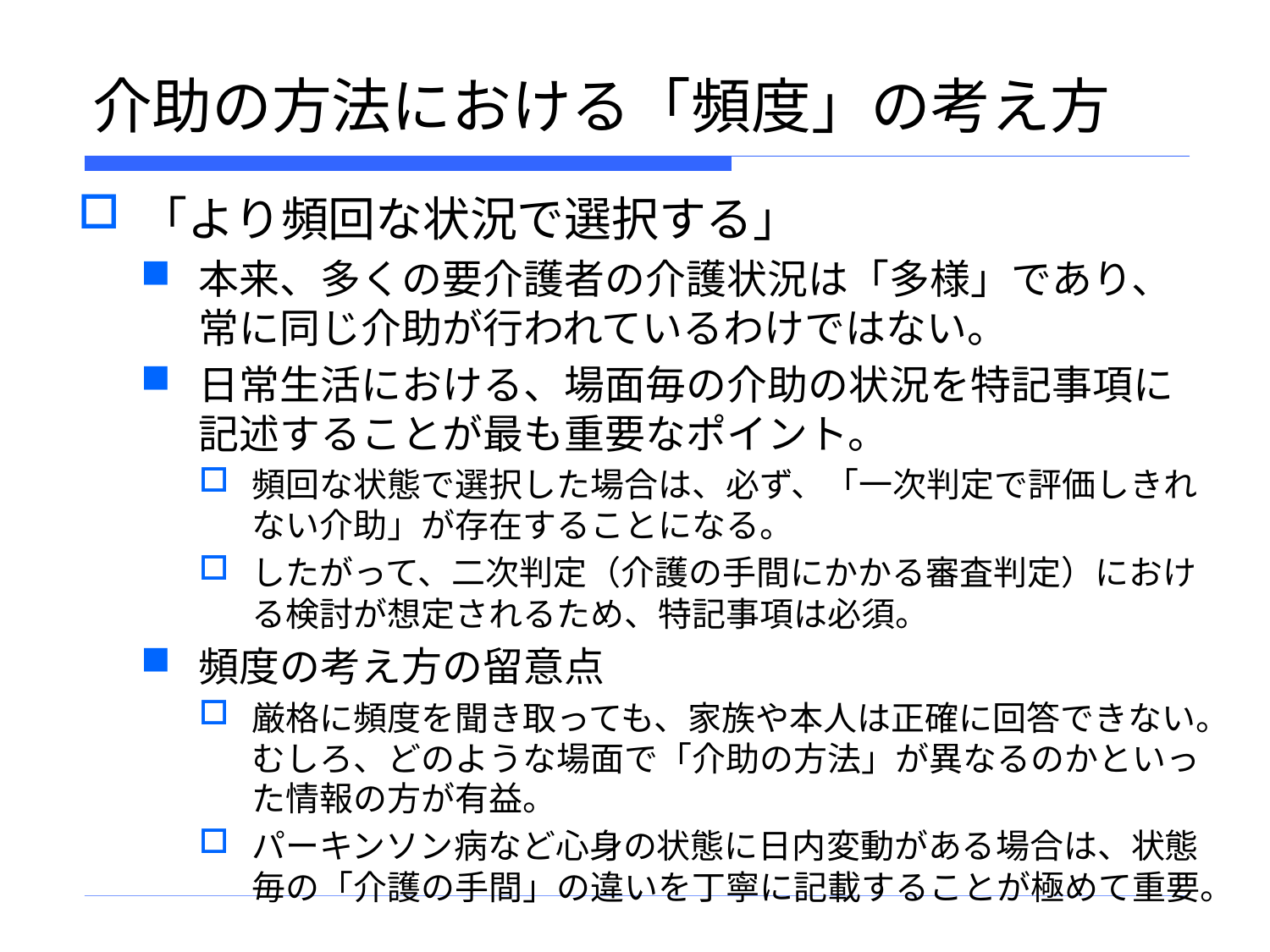

介助の方法における「頻度」の考え方
「より頻回な状況で選択する」
本来、多くの要介護者の介護状況は「多様」であり、常に同じ介助が行われているわけではない。
日常生活における、場面毎の介助の状況を特記事項に記述することが最も重要なポイント。
頻回な状態で選択した場合は、必ず、「一次判定で評価しきれない介助」が存在することになる。
したがって、二次判定（介護の手間にかかる審査判定）における検討が想定されるため、特記事項は必須。
頻度の考え方の留意点
厳格に頻度を聞き取っても、家族や本人は正確に回答できない。むしろ、どのような場面で「介助の方法」が異なるのかといった情報の方が有益。
パーキンソン病など心身の状態に日内変動がある場合は、状態毎の「介護の手間」の違いを丁寧に記載することが極めて重要。